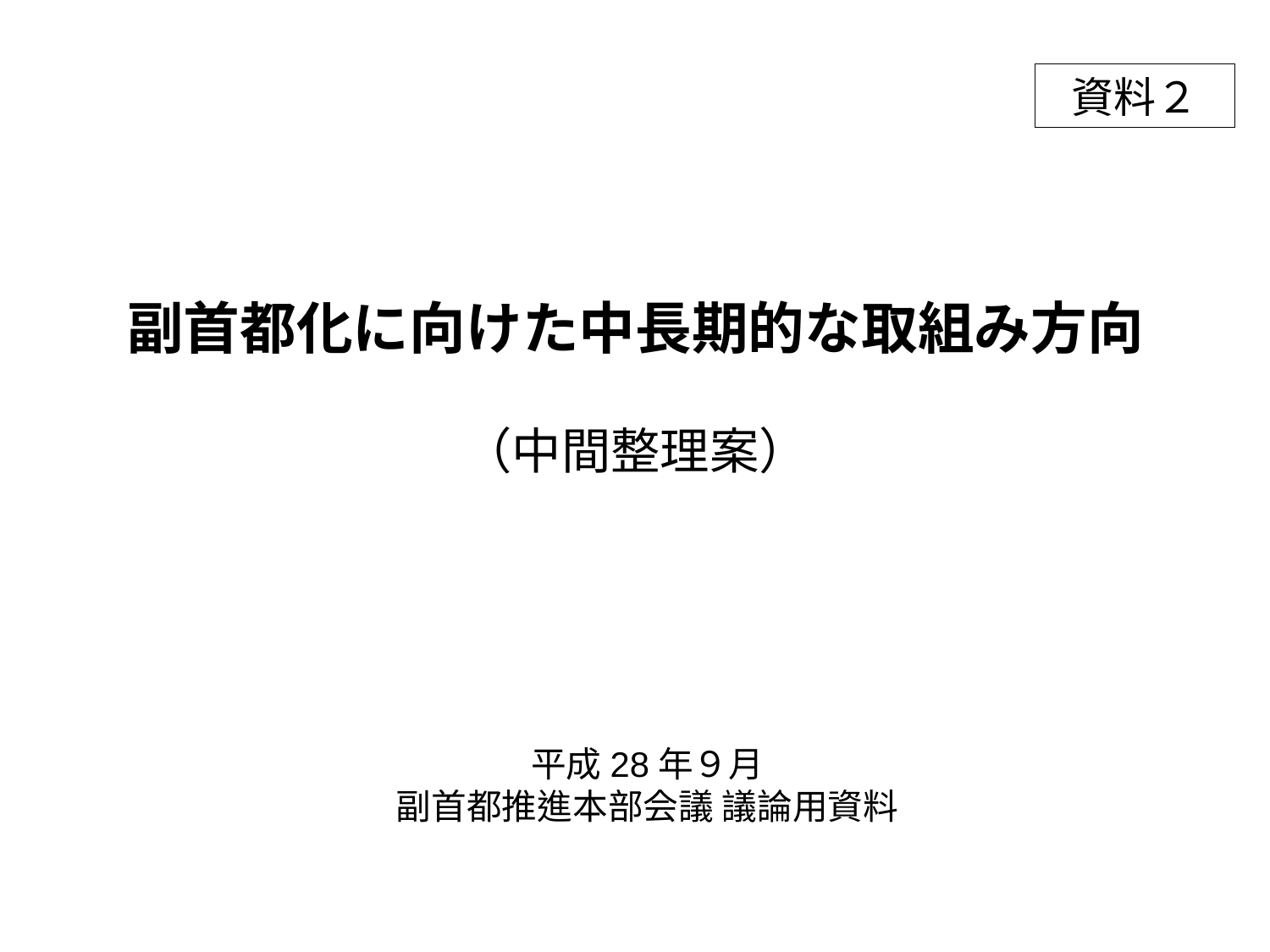

資料２
副首都化に向けた中長期的な取組み方向

（中間整理案）

平成28年９月
副首都推進本部会議 議論用資料